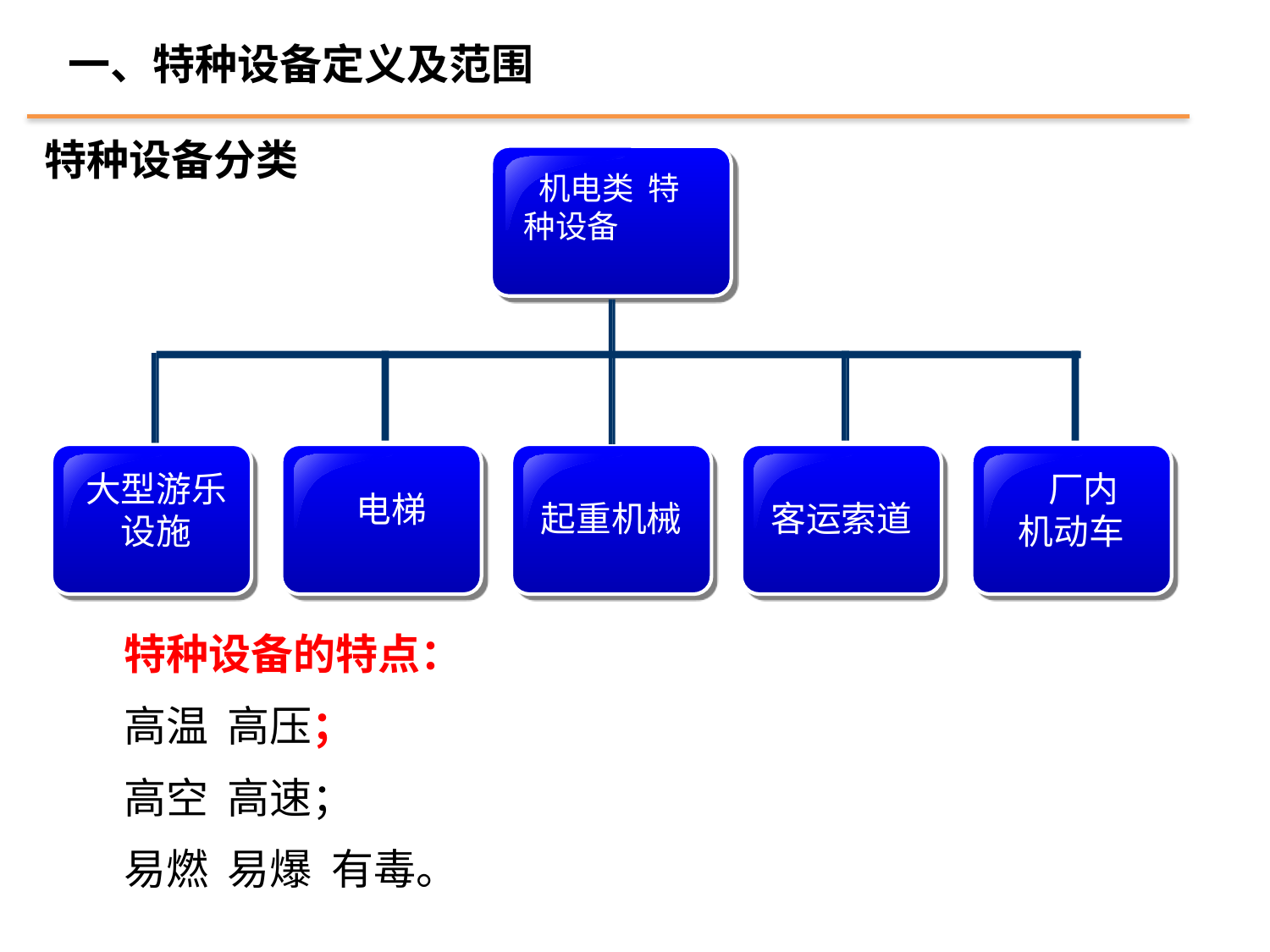

一、特种设备定义及范围
特种设备分类

 机电类  特种设备

大型游乐设施
  厂内 机动车
电梯
起重机械
客运索道
特种设备的特点：
高温  高压；
高空  高速；
易燃  易爆  有毒。